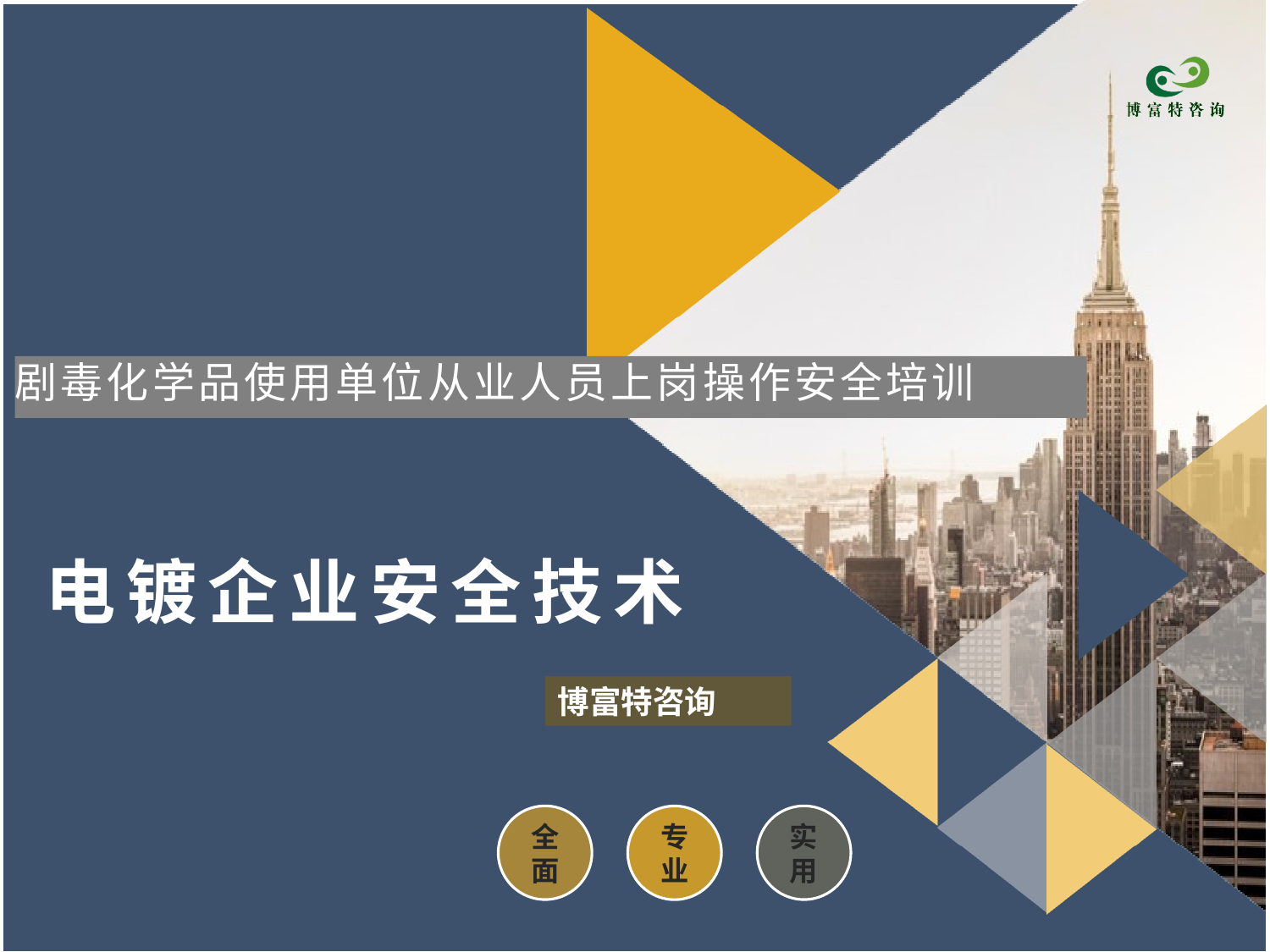

剧毒化学品使用单位从业人员上岗操作安全培训
电镀企业安全技术
博富特咨询
全面
实用
专业
喜兄遏撑鹿问吁瘁眠远瘩稗力贾鸭庭个那钟某奈秸猴接酚蓬纯洒栋氮且疟剧毒化学品使用单位从业人员上岗操作安全培训剧毒化学品使用单位从业人员上岗操作安全培训